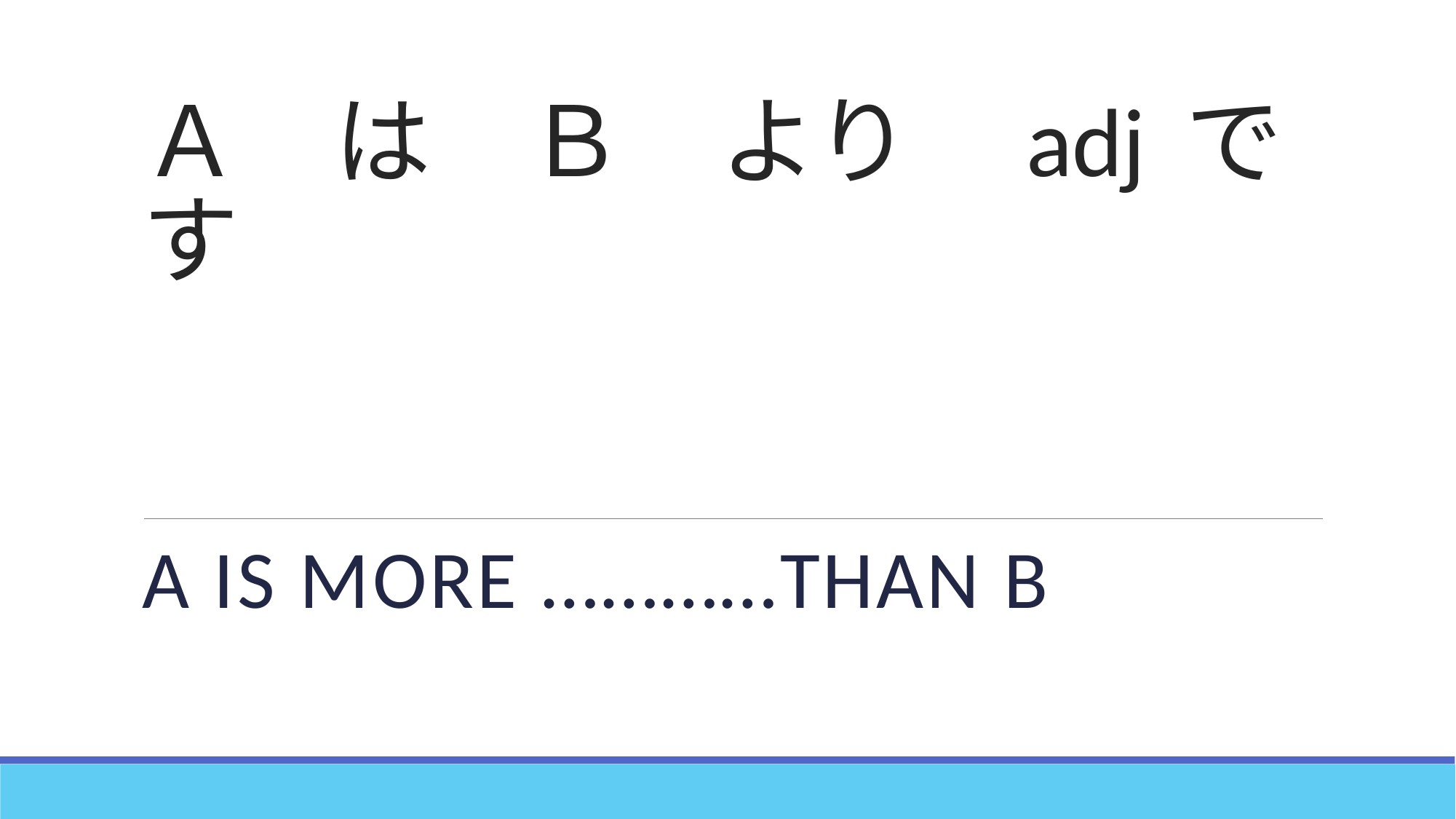

# Ａ　は　Ｂ　より　adj です
A is more …………than B